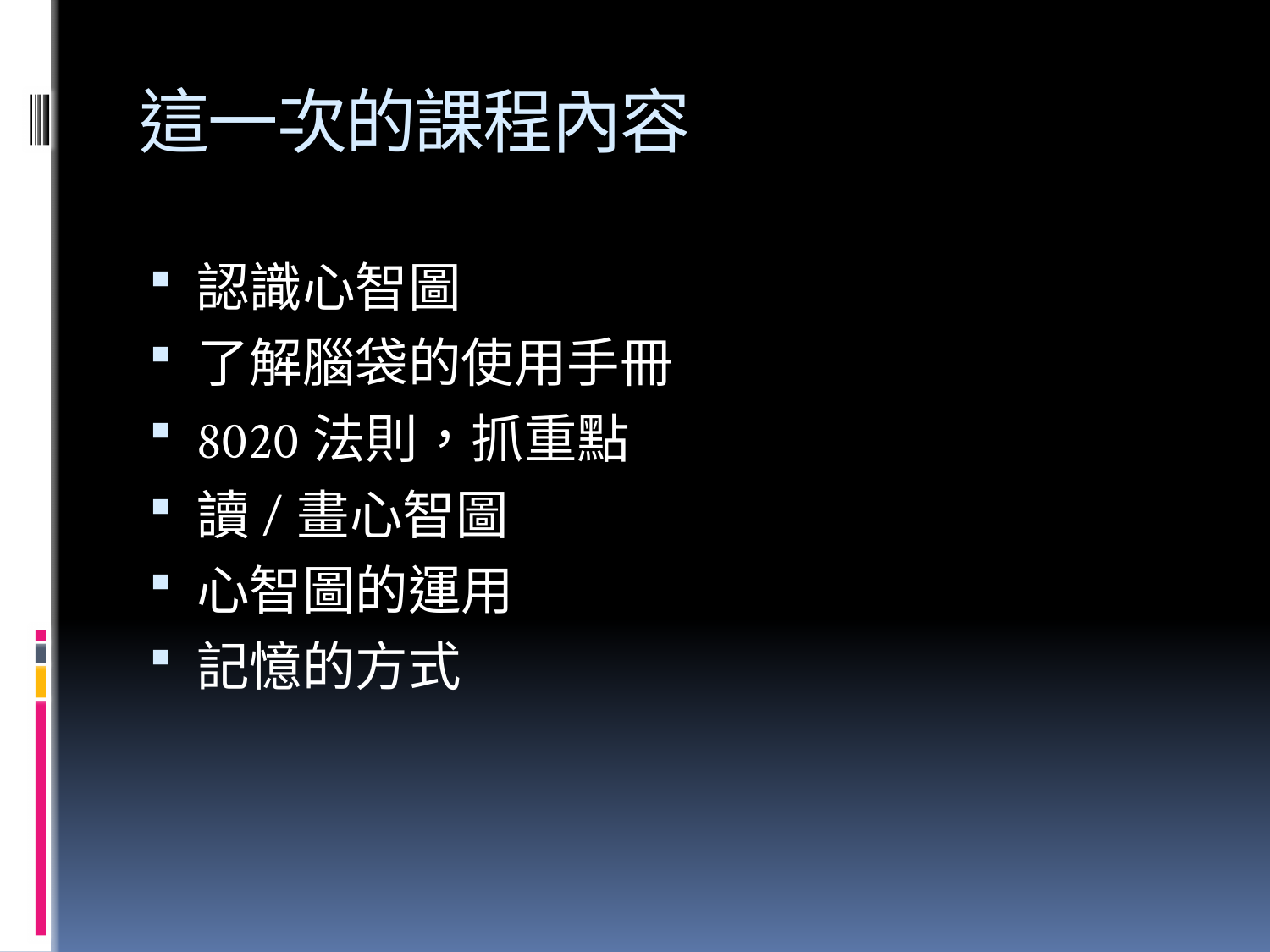

# 這一次的課程內容
認識心智圖
了解腦袋的使用手冊
8020法則，抓重點
讀/畫心智圖
心智圖的運用
記憶的方式